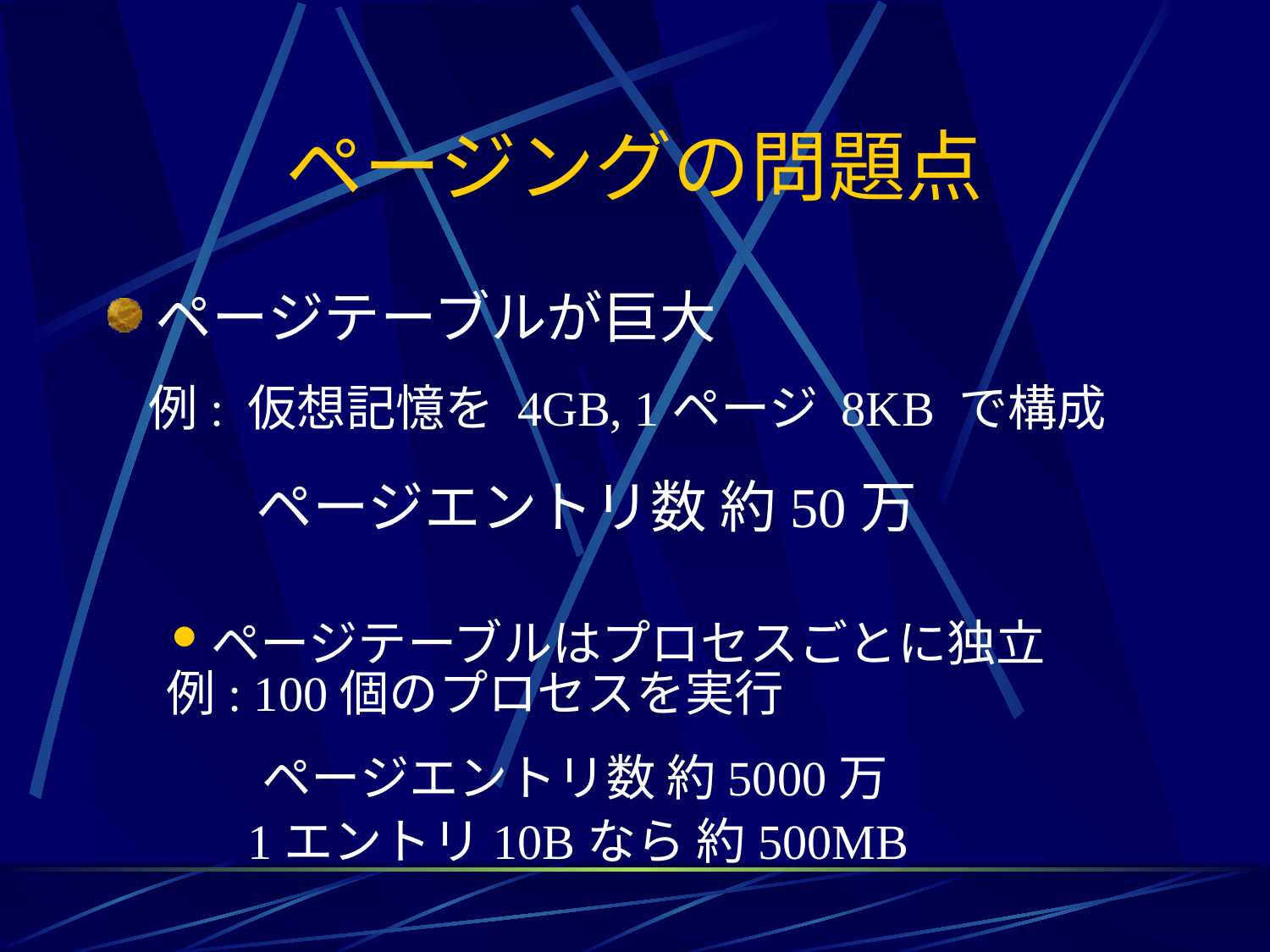

# ページングの問題点
ページテーブルが巨大

ページテーブルはプロセスごとに独立
例: 仮想記憶を 4GB, 1ページ 8KB で構成
ページエントリ数 約50万
例: 100個のプロセスを実行
ページエントリ数 約5000万
1エントリ10Bなら 約500MB